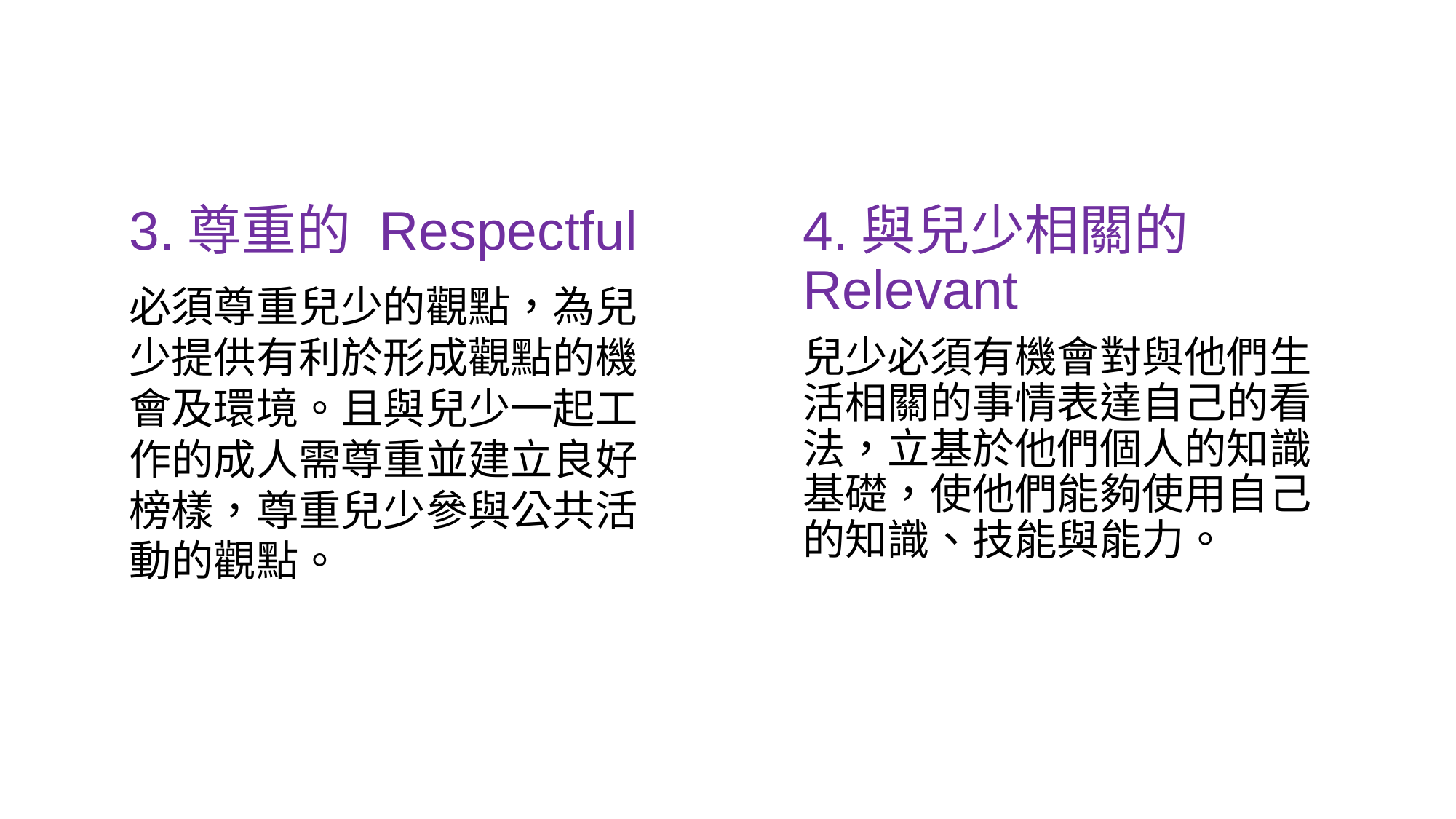

4.與兒少相關的 Relevant
兒少必須有機會對與他們生活相關的事情表達自己的看法，立基於他們個人的知識基礎，使他們能夠使用自己的知識、技能與能力。

3.尊重的 Respectful
必須尊重兒少的觀點，為兒少提供有利於形成觀點的機會及環境。且與兒少一起工作的成人需尊重並建立良好榜樣，尊重兒少參與公共活動的觀點。